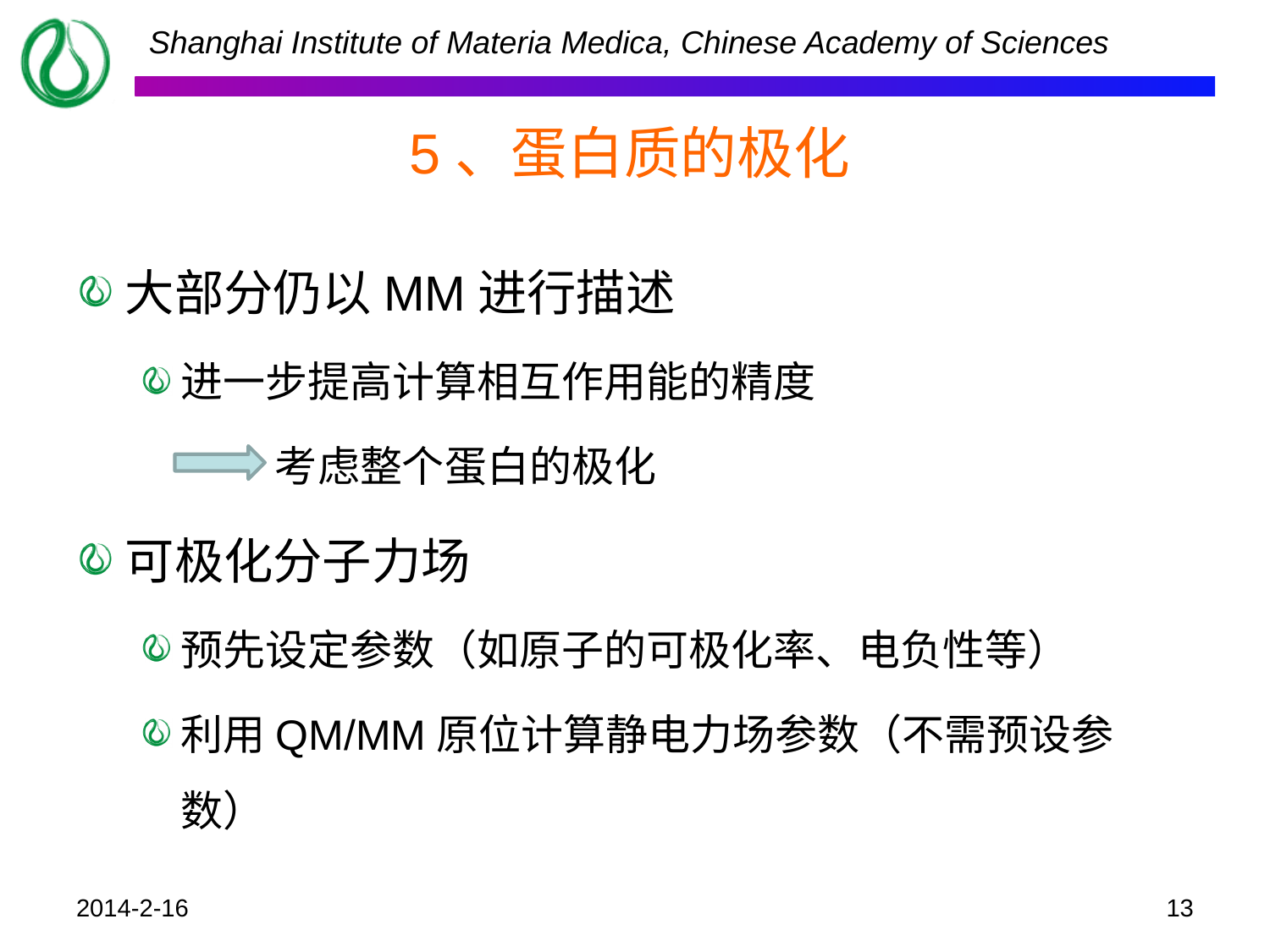

# 5、蛋白质的极化
大部分仍以MM进行描述
进一步提高计算相互作用能的精度
             考虑整个蛋白的极化
可极化分子力场
预先设定参数（如原子的可极化率、电负性等）
利用QM/MM原位计算静电力场参数（不需预设参数）

2014-2-16
13